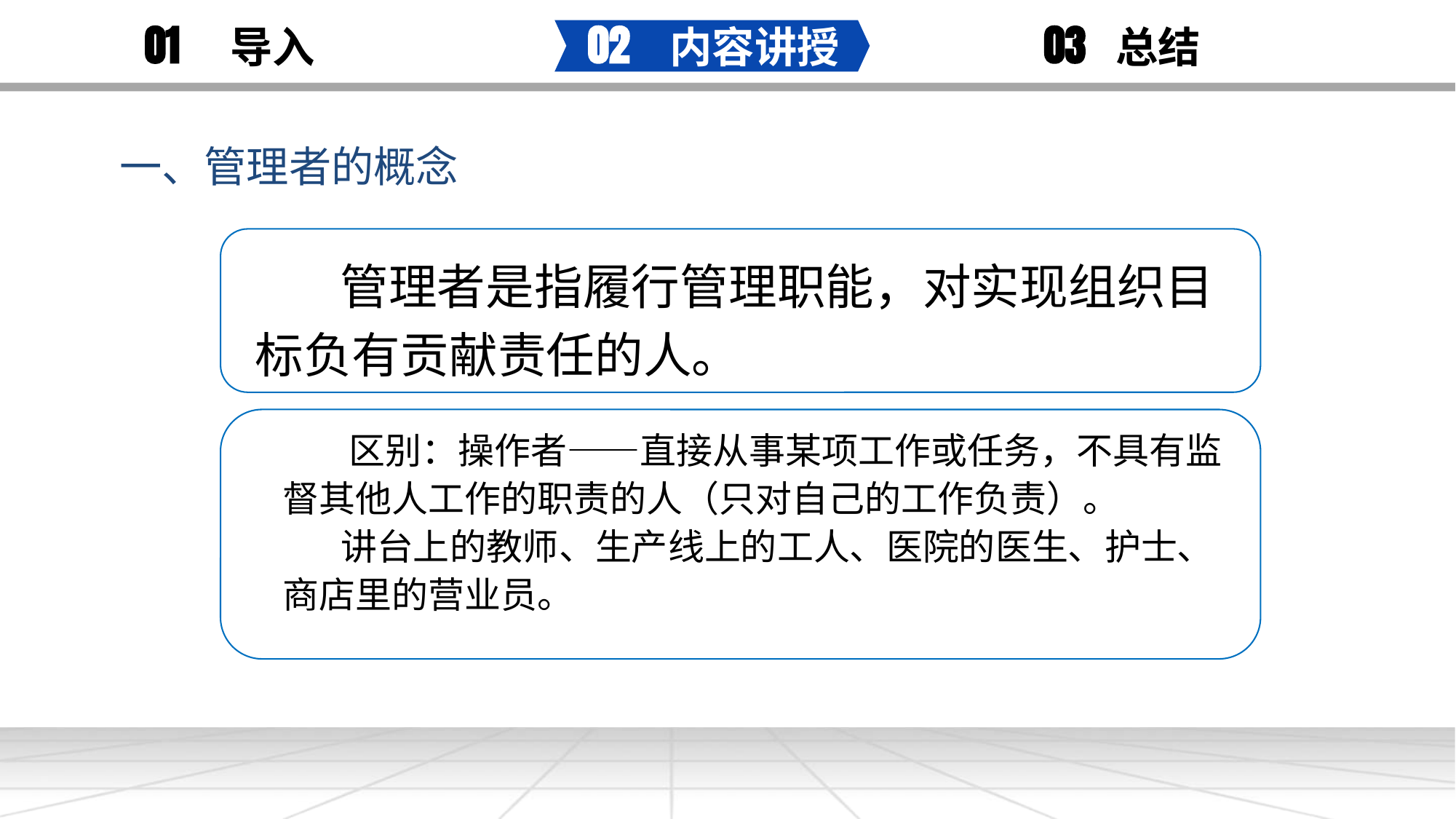

02   内容讲授
03  总结
01    导入

一、管理者的概念

       管理者是指履行管理职能，对实现组织目标负有贡献责任的人。

       区别：操作者——直接从事某项工作或任务，不具有监督其他人工作的职责的人（只对自己的工作负责）。
      讲台上的教师、生产线上的工人、医院的医生、护士、商店里的营业员。